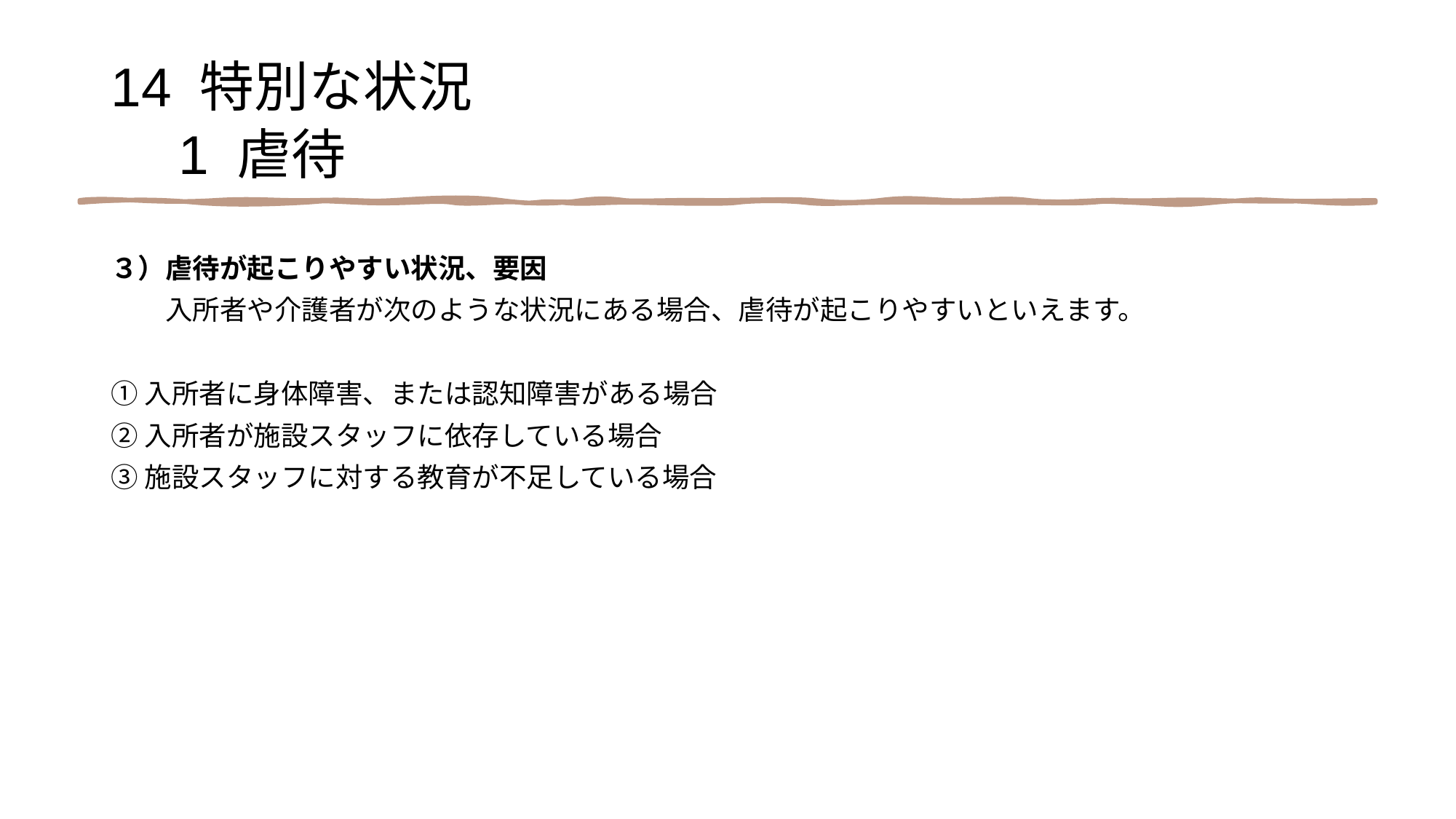

14 特別な状況
　1 虐待

３）虐待が起こりやすい状況、要因
　　入所者や介護者が次のような状況にある場合、虐待が起こりやすいといえます。

①入所者に身体障害、または認知障害がある場合
②入所者が施設スタッフに依存している場合
③施設スタッフに対する教育が不足している場合